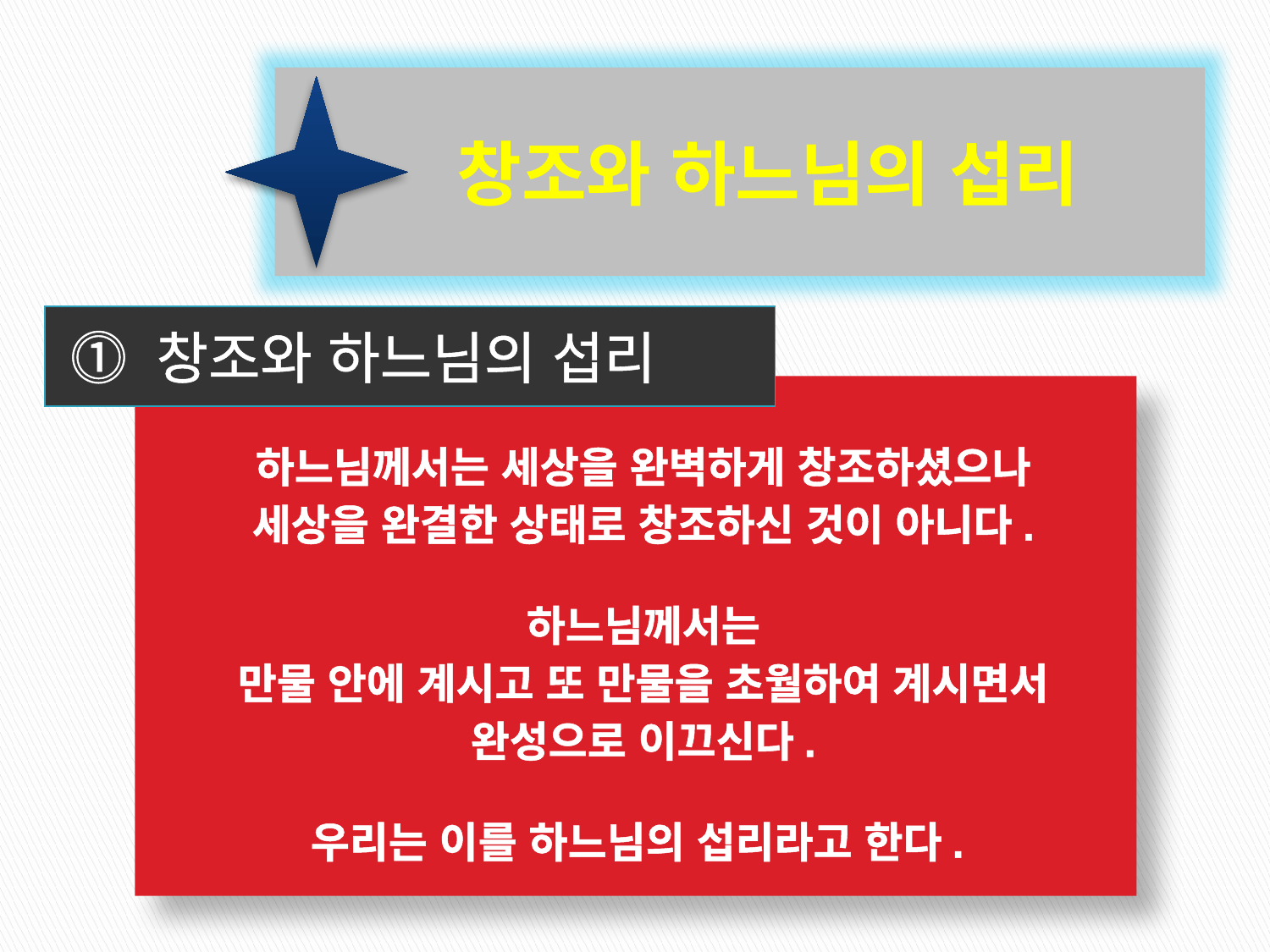

창조와 하느님의 섭리

⓵ 창조와 하느님의 섭리

하느님께서는 세상을 완벽하게 창조하셨으나
세상을 완결한 상태로 창조하신 것이 아니다.

하느님께서는
만물 안에 계시고 또 만물을 초월하여 계시면서
완성으로 이끄신다.

우리는 이를 하느님의 섭리라고 한다.